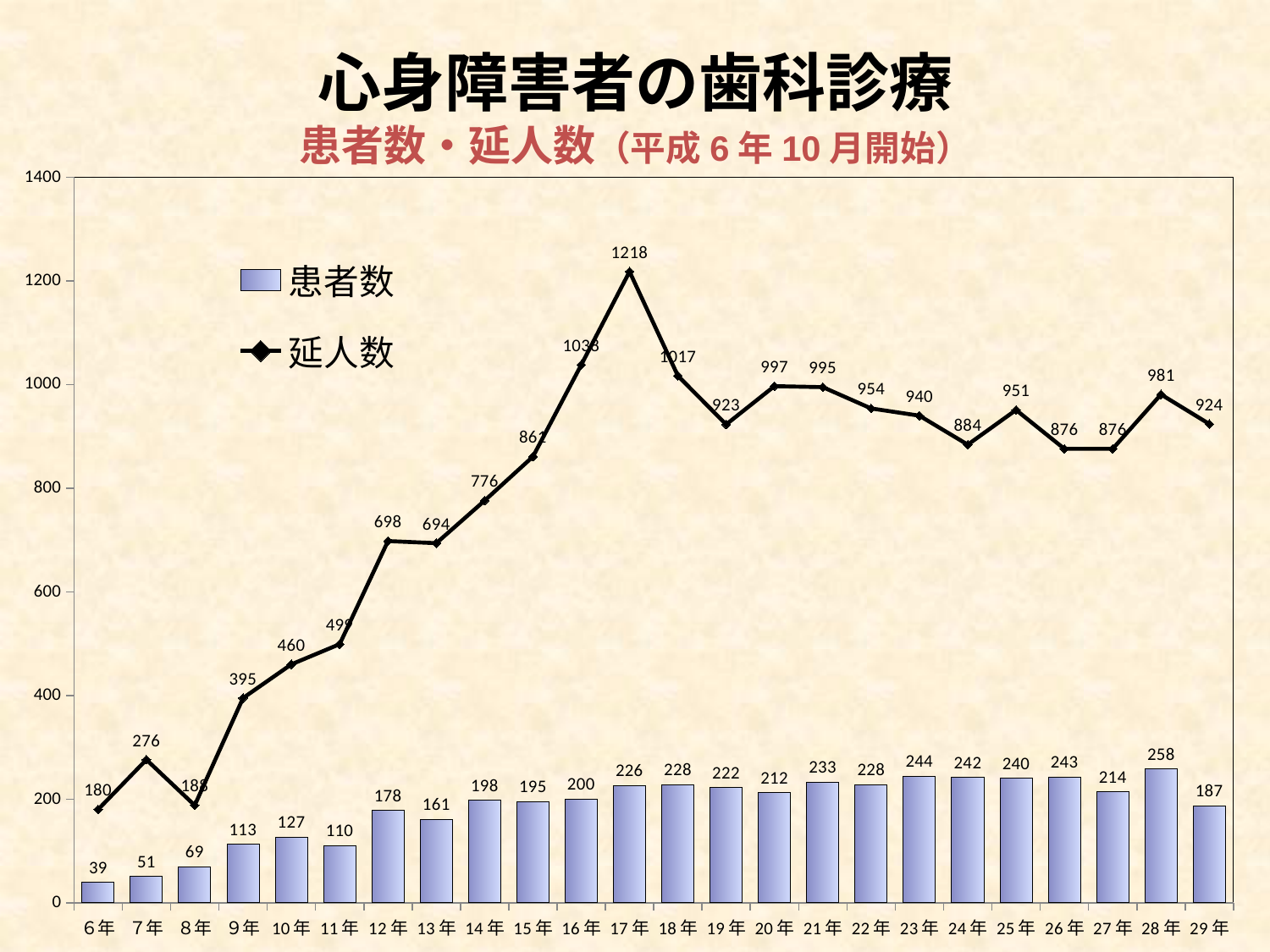

# 心身障害者の歯科診療 患者数・延人数（平成6年10月開始）

### Chart

| Category | 患者数 | 延人数 |
|---|---|---|
| ６年 | 39.0 | 180.0 |
| ７年 | 51.0 | 276.0 |
| ８年 | 69.0 | 188.0 |
| ９年 | 113.0 | 395.0 |
| 10年 | 127.0 | 460.0 |
| 11年 | 110.0 | 499.0 |
| 12年 | 178.0 | 698.0 |
| 13年 | 161.0 | 694.0 |
| 14年 | 198.0 | 776.0 |
| 15年 | 195.0 | 861.0 |
| 16年 | 200.0 | 1038.0 |
| 17年 | 226.0 | 1218.0 |
| 18年 | 228.0 | 1017.0 |
| 19年 | 222.0 | 923.0 |
| 20年 | 212.0 | 997.0 |
| 21年 | 233.0 | 995.0 |
| 22年 | 228.0 | 954.0 |
| 23年 | 244.0 | 940.0 |
| 24年 | 242.0 | 884.0 |
| 25年 | 240.0 | 951.0 |
| 26年 | 243.0 | 876.0 |
| 27年 | 214.0 | 876.0 |
| 28年 | 258.0 | 981.0 |
| 29年 | 187.0 | 924.0 |